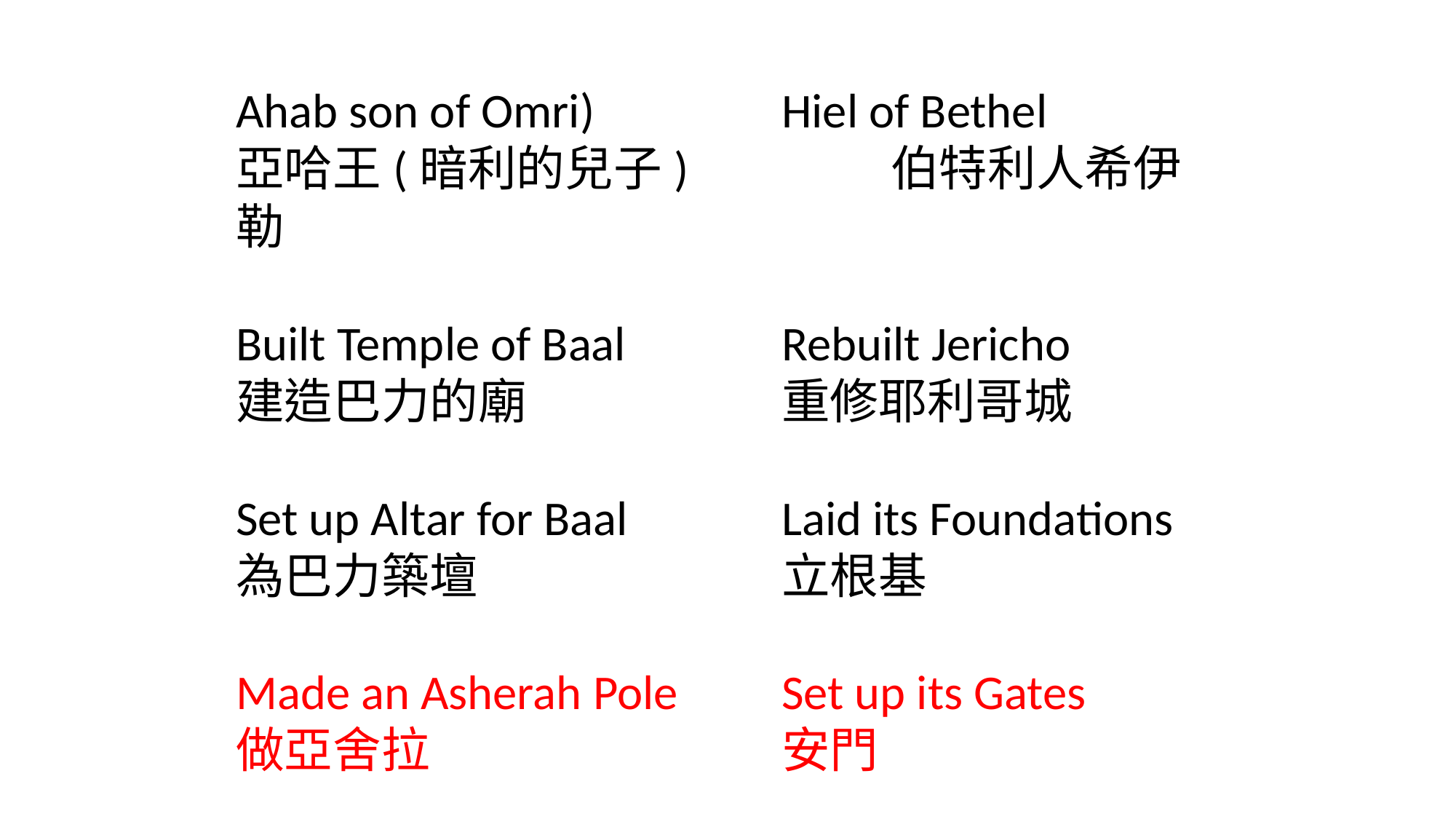

Ahab son of Omri)		Hiel of Bethel
亞哈王(暗利的兒子)		伯特利人希伊勒

Built Temple of Baal		Rebuilt Jericho
建造巴力的廟			重修耶利哥城

Set up Altar for Baal 		Laid its Foundations
為巴力築壇			立根基

Made an Asherah Pole 	Set up its Gates
做亞舍拉				安門